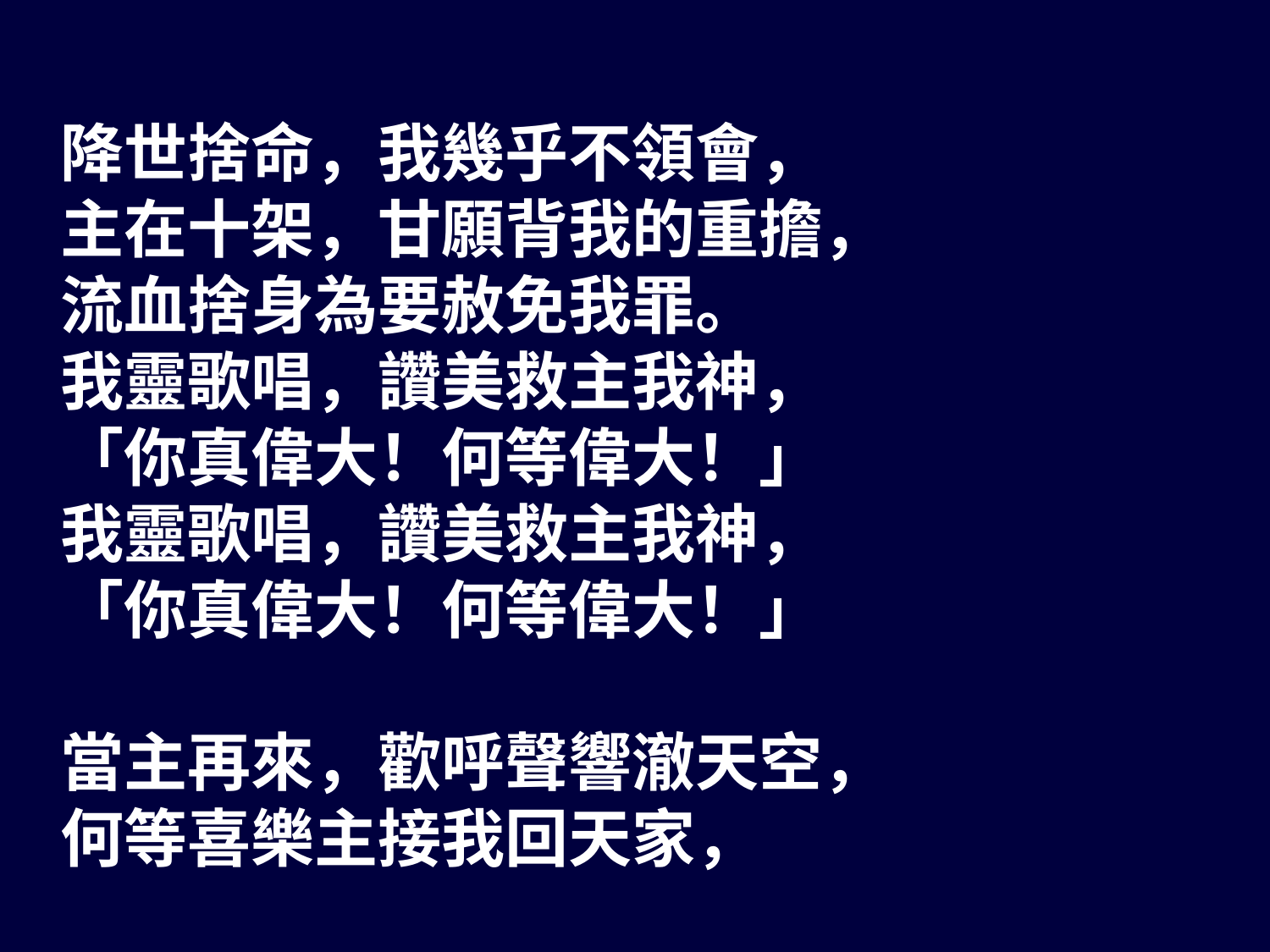

降世捨命，我幾乎不領會，
主在十架，甘願背我的重擔，
流血捨身為要赦免我罪。
我靈歌唱，讚美救主我神，
「你真偉大！何等偉大！」
我靈歌唱，讚美救主我神，
「你真偉大！何等偉大！」

當主再來，歡呼聲響澈天空，
何等喜樂主接我回天家，